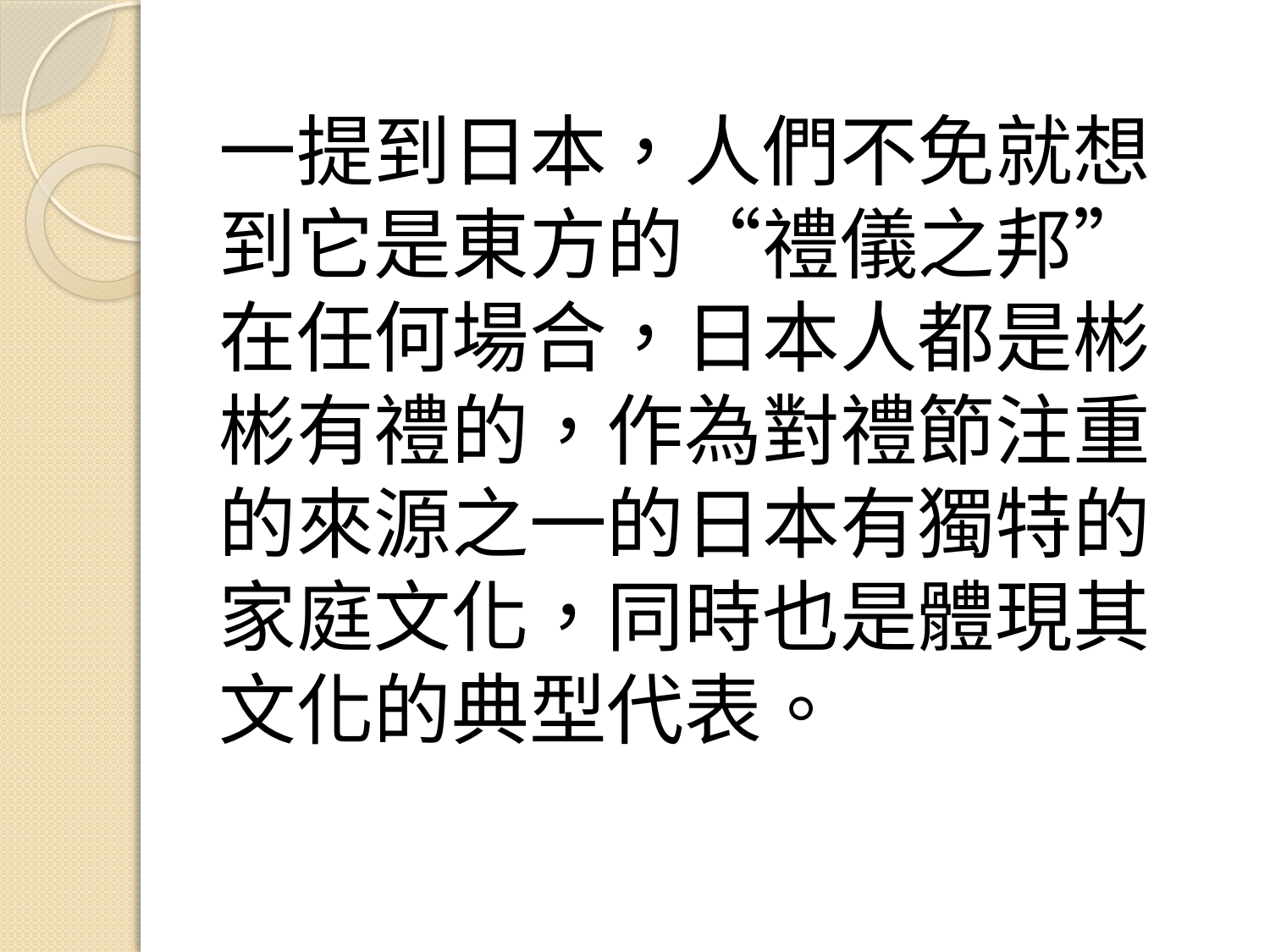

一提到日本，人們不免就想到它是東方的“禮儀之邦” 在任何場合，日本人都是彬彬有禮的，作為對禮節注重的來源之一的日本有獨特的家庭文化，同時也是體現其文化的典型代表。